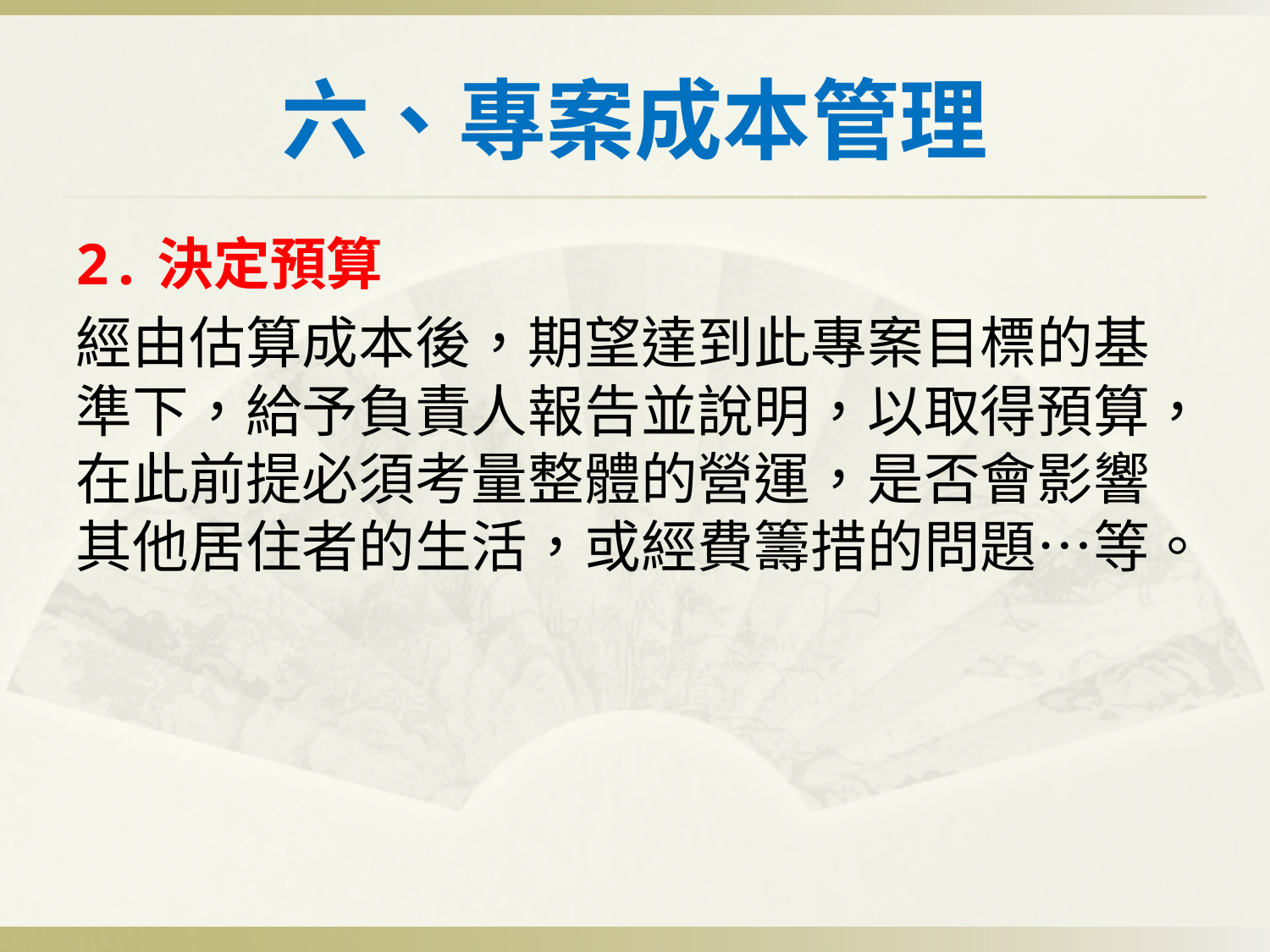

# 六、專案成本管理
2.決定預算
經由估算成本後，期望達到此專案目標的基準下，給予負責人報告並說明，以取得預算，在此前提必須考量整體的營運，是否會影響其他居住者的生活，或經費籌措的問題…等。